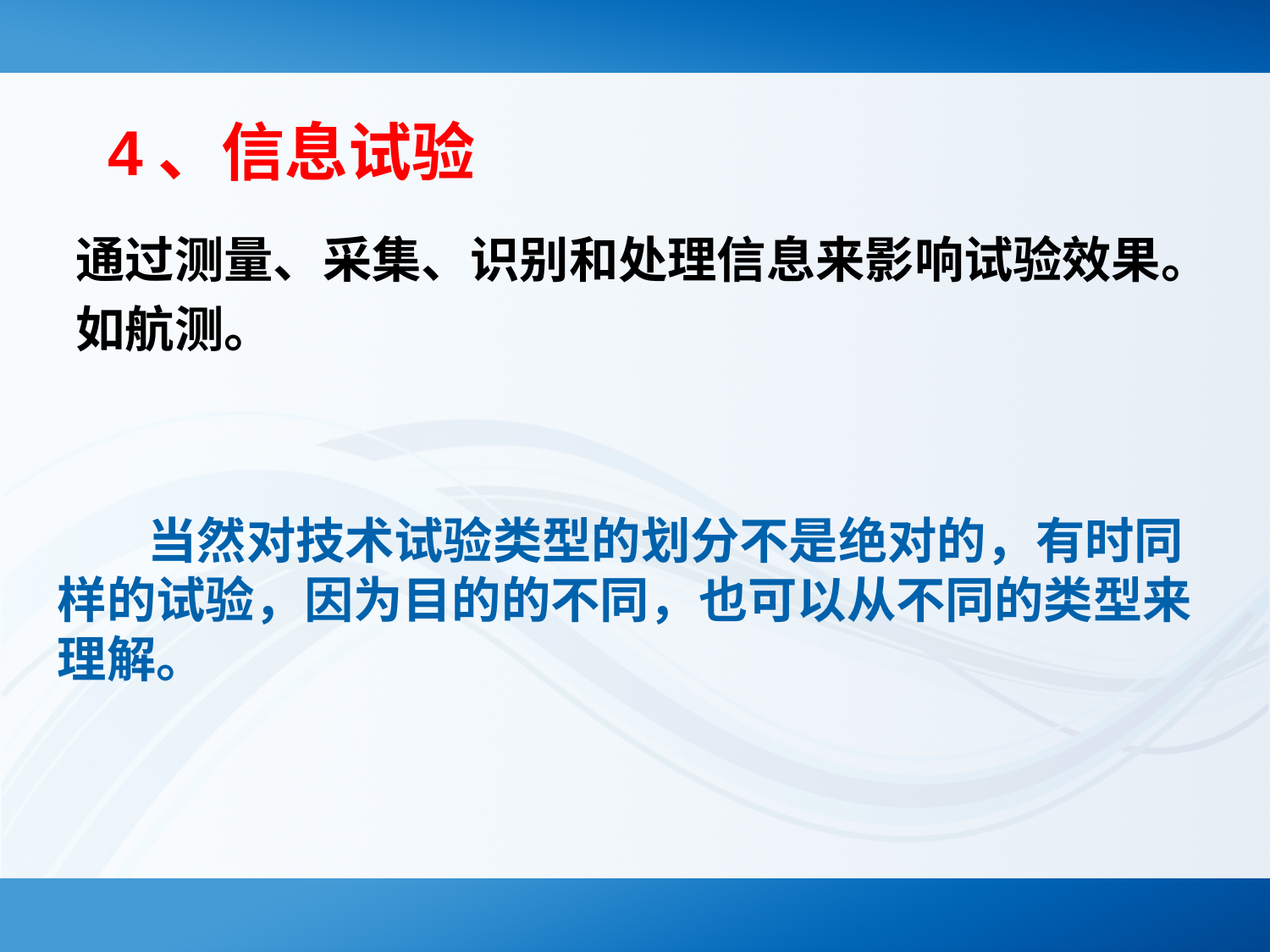

4、信息试验
通过测量、采集、识别和处理信息来影响试验效果。
如航测。
       当然对技术试验类型的划分不是绝对的，有时同样的试验，因为目的的不同，也可以从不同的类型来理解。